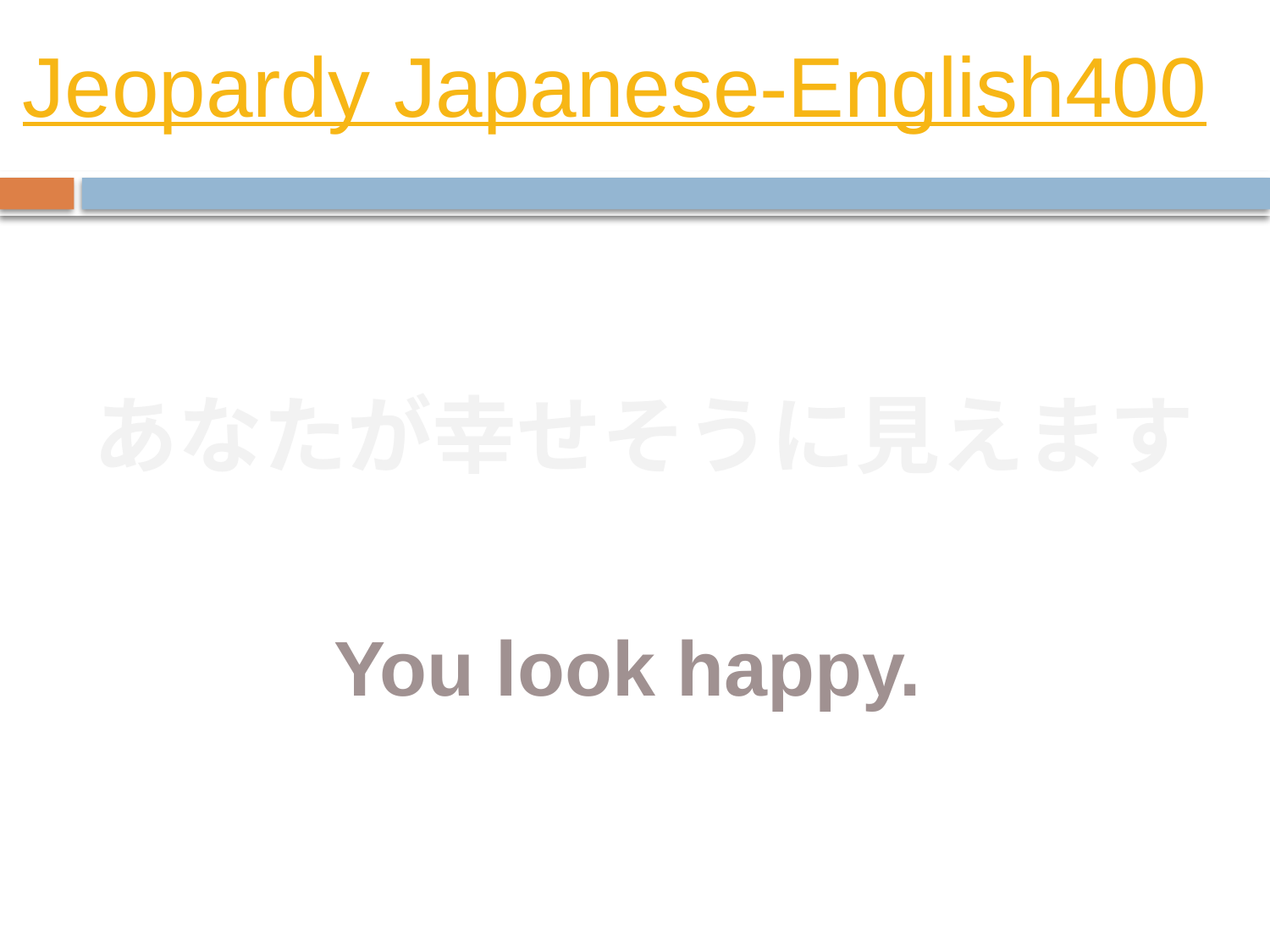

# Jeopardy Japanese-English400
あなたが幸せそうに見えます
You look happy.